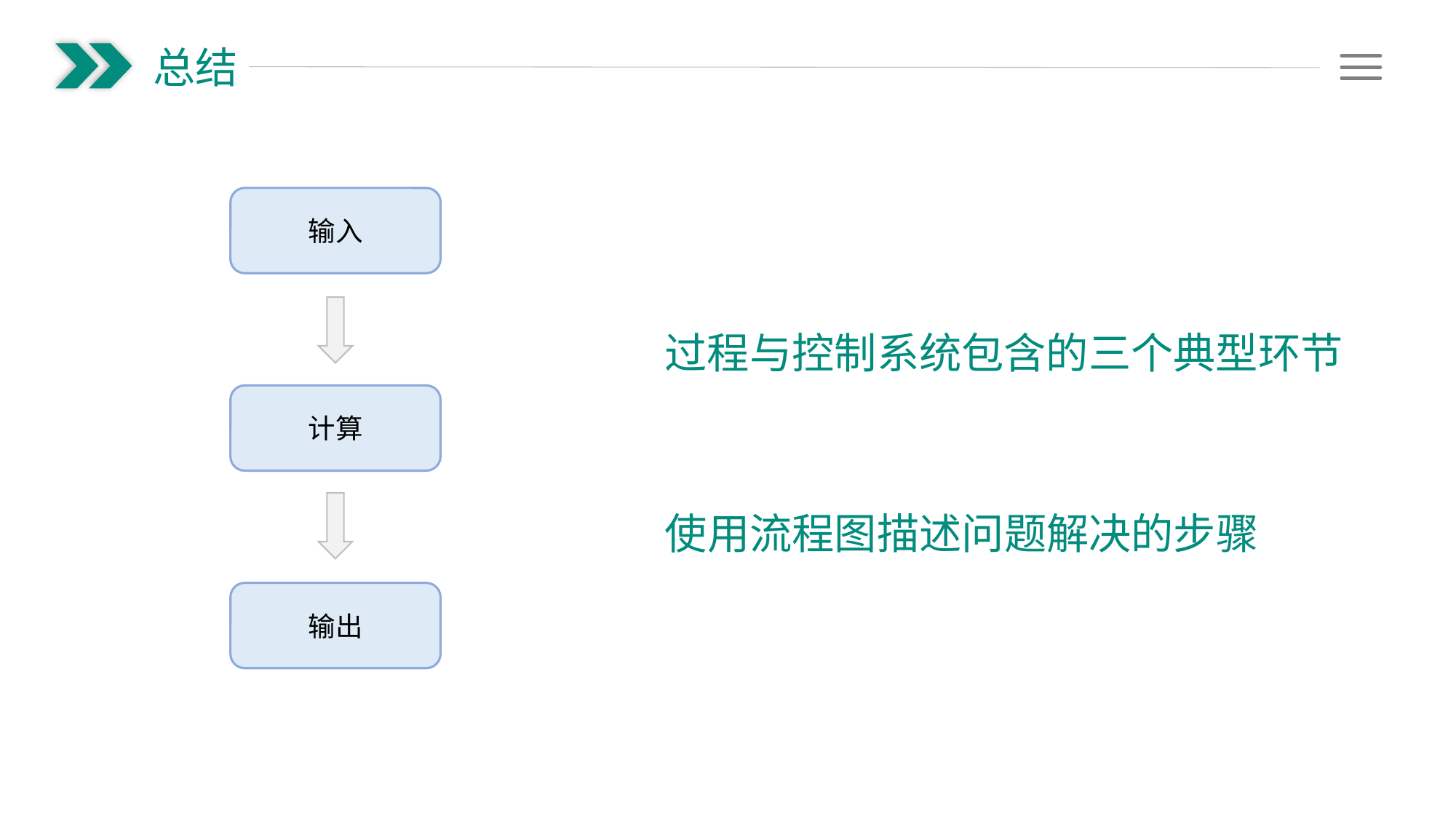

总结

输入
过程与控制系统包含的三个典型环节

计算
使用流程图描述问题解决的步骤

输出